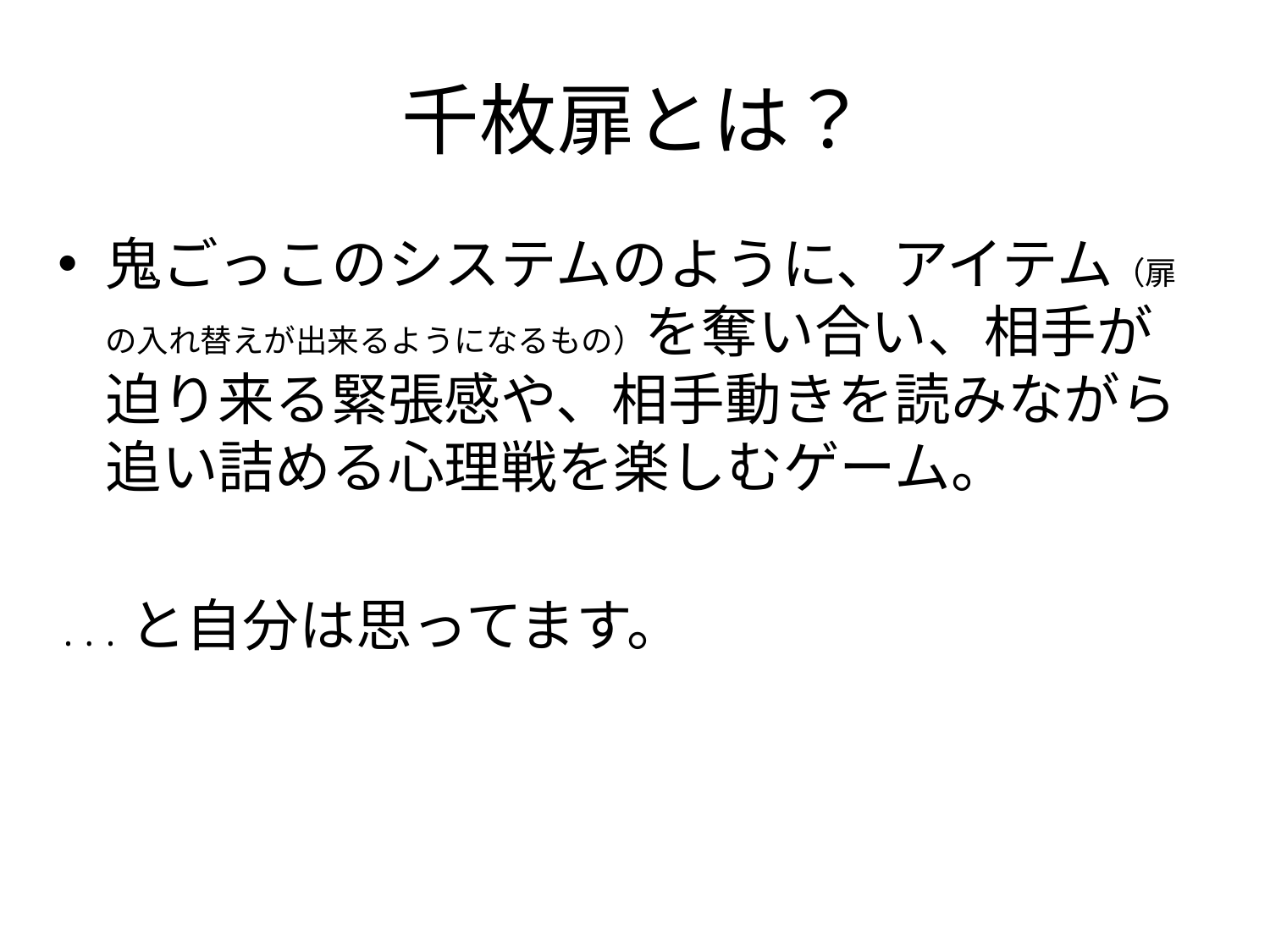

# 千枚扉とは？
鬼ごっこのシステムのように、アイテム（扉の入れ替えが出来るようになるもの）を奪い合い、相手が迫り来る緊張感や、相手動きを読みながら追い詰める心理戦を楽しむゲーム。

...と自分は思ってます。